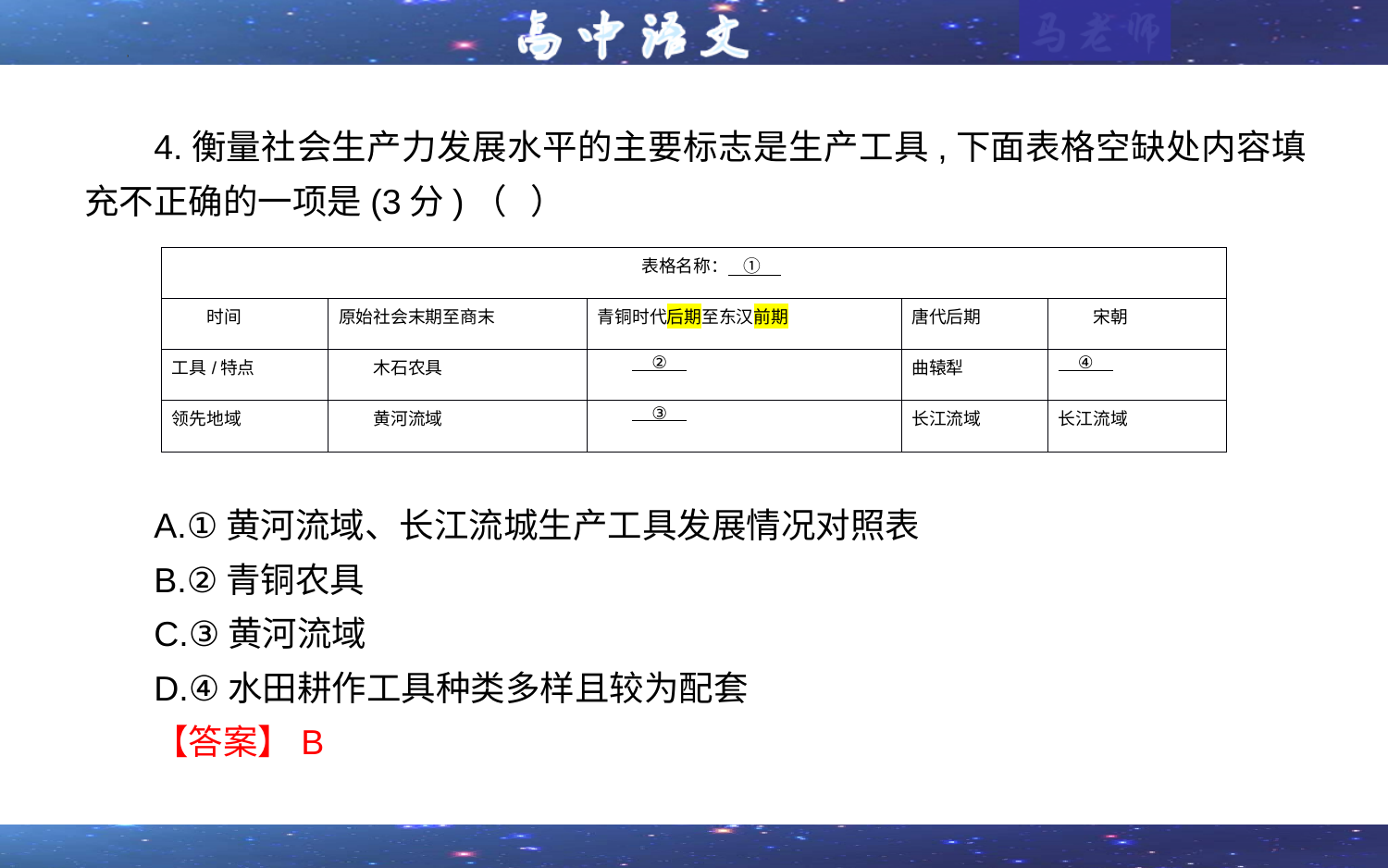

4.衡量社会生产力发展水平的主要标志是生产工具,下面表格空缺处内容填充不正确的一项是(3分)（   ）

A.①黄河流域、长江流城生产工具发展情况对照表
B.②青铜农具
C.③黄河流域
D.④水田耕作工具种类多样且较为配套
【答案】B
| 表格名称： ① |  |  |  |  |
| --- | --- | --- | --- | --- |
| 时间 | 原始社会末期至商末 | 青铜时代后期至东汉前期 | 唐代后期 | 宋朝 |
| 工具/特点 | 木石农具 | ② | 曲辕犁 | ④ |
| 领先地域 | 黄河流域 | ③ | 长江流域 | 长江流域 |